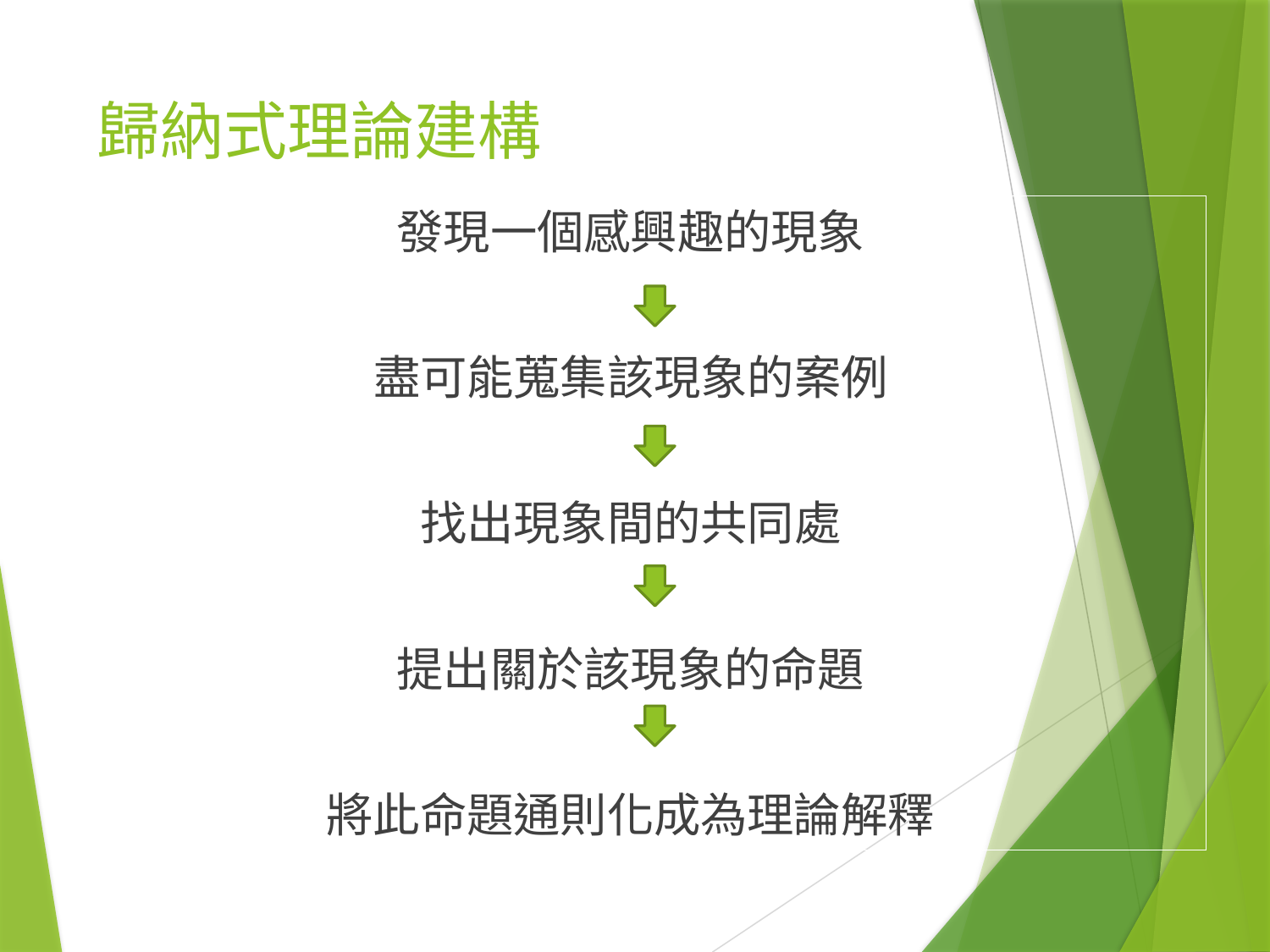

# 歸納式理論建構
發現一個感興趣的現象

盡可能蒐集該現象的案例

找出現象間的共同處

提出關於該現象的命題

將此命題通則化成為理論解釋